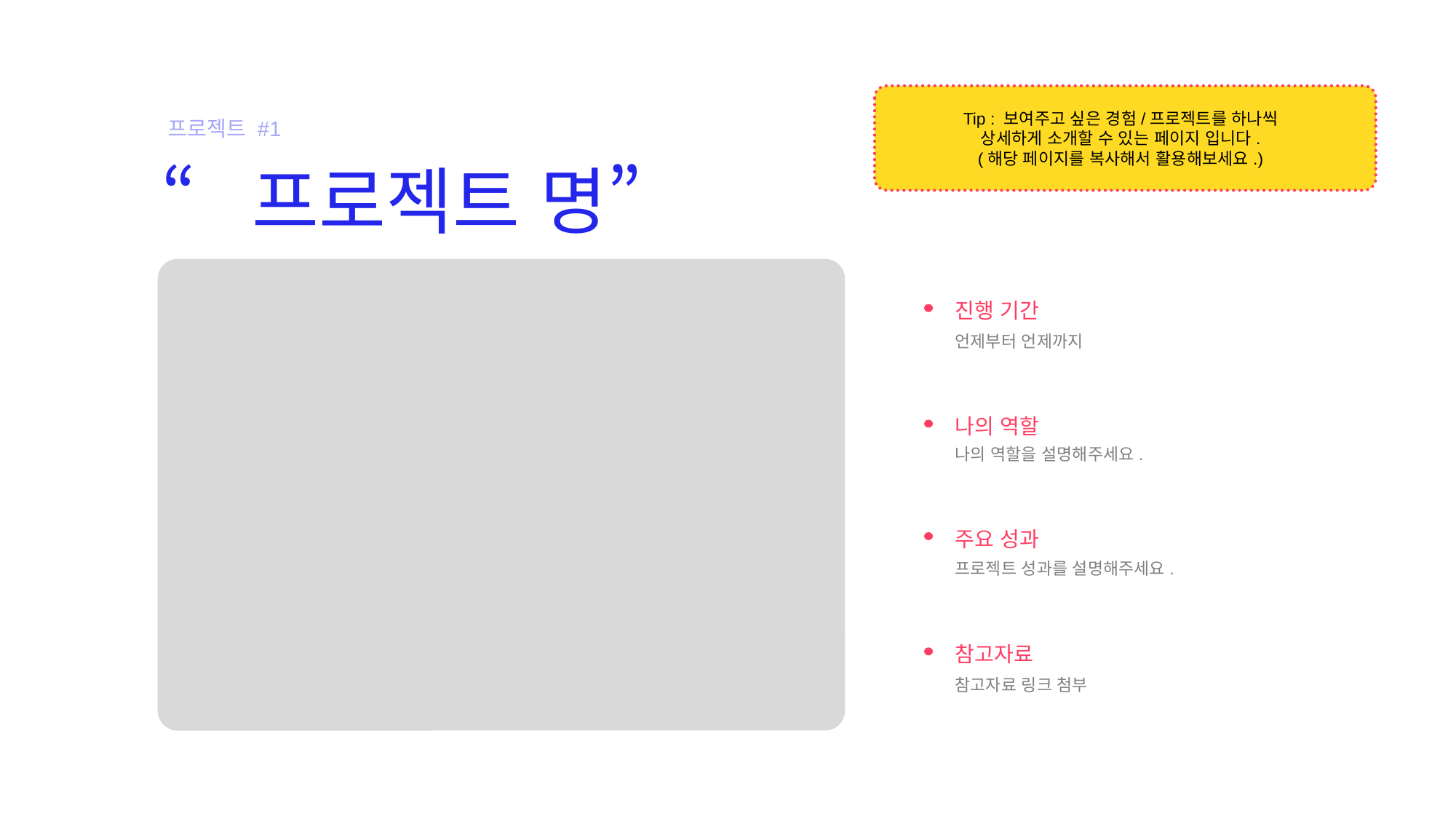

Tip : 보여주고 싶은 경험/프로젝트를 하나씩
상세하게 소개할 수 있는 페이지 입니다.
(해당 페이지를 복사해서 활용해보세요.)
프로젝트 #1
“프로젝트 명”

진행 기간

언제부터 언제까지
나의 역할

나의 역할을 설명해주세요.
주요 성과

프로젝트 성과를 설명해주세요.
참고자료

참고자료 링크 첨부